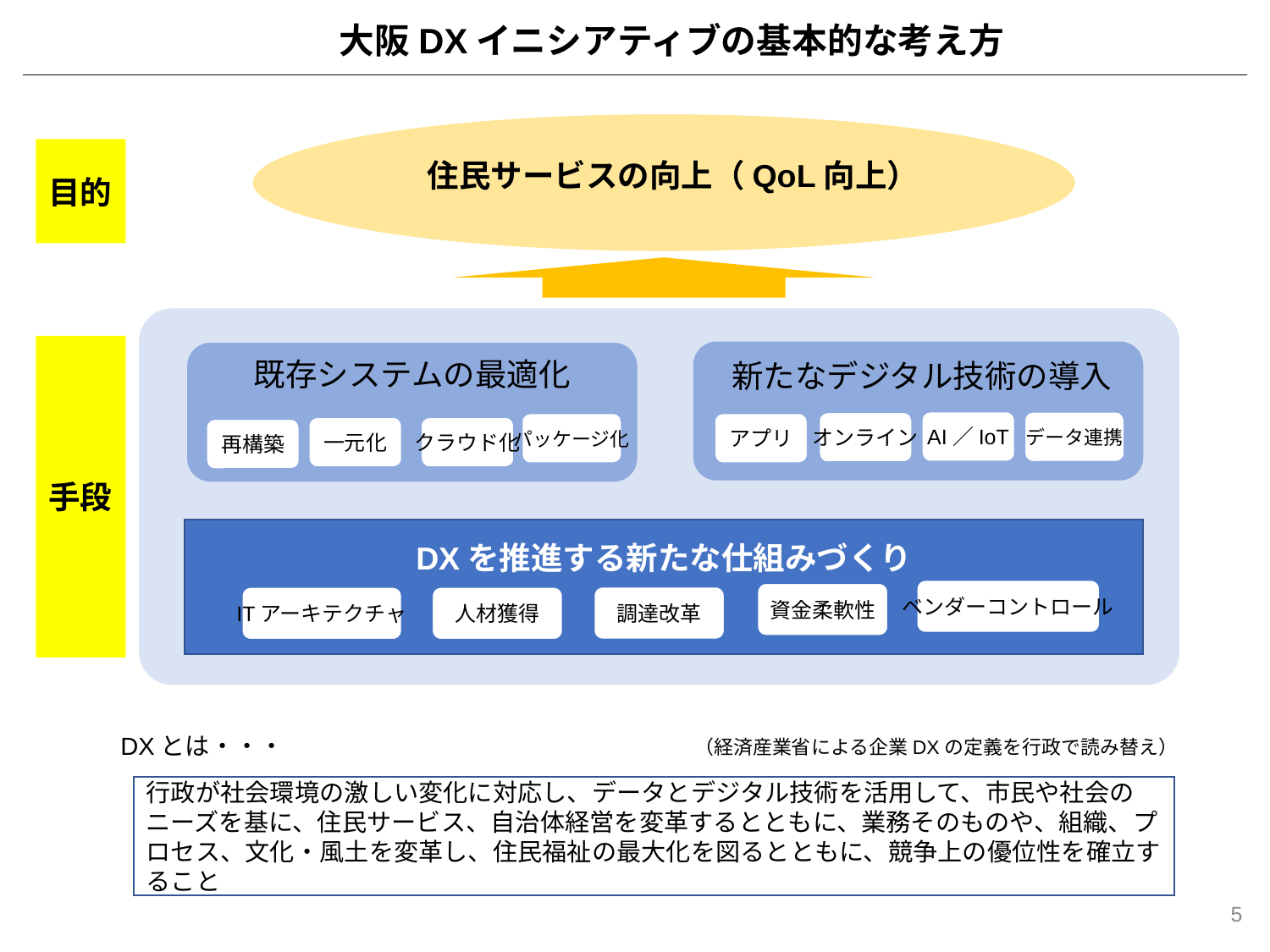

大阪DXイニシアティブの基本的な考え方

目的
住民サービスの向上（QoL向上）

手段

既存システムの最適化
新たなデジタル技術の導入
AI／IoT
データ連携
オンライン
パッケージ化
アプリ
クラウド化
一元化
再構築
DXを推進する新たな仕組みづくり

ベンダーコントロール
資金柔軟性
調達改革
ITアーキテクチャ
人材獲得
DXとは・・・
（経済産業省による企業DXの定義を行政で読み替え）
行政が社会環境の激しい変化に対応し、データとデジタル技術を活用して、市民や社会のニーズを基に、住民サービス、自治体経営を変革するとともに、業務そのものや、組織、プロセス、文化・風土を変革し、住民福祉の最大化を図るとともに、競争上の優位性を確立すること
5